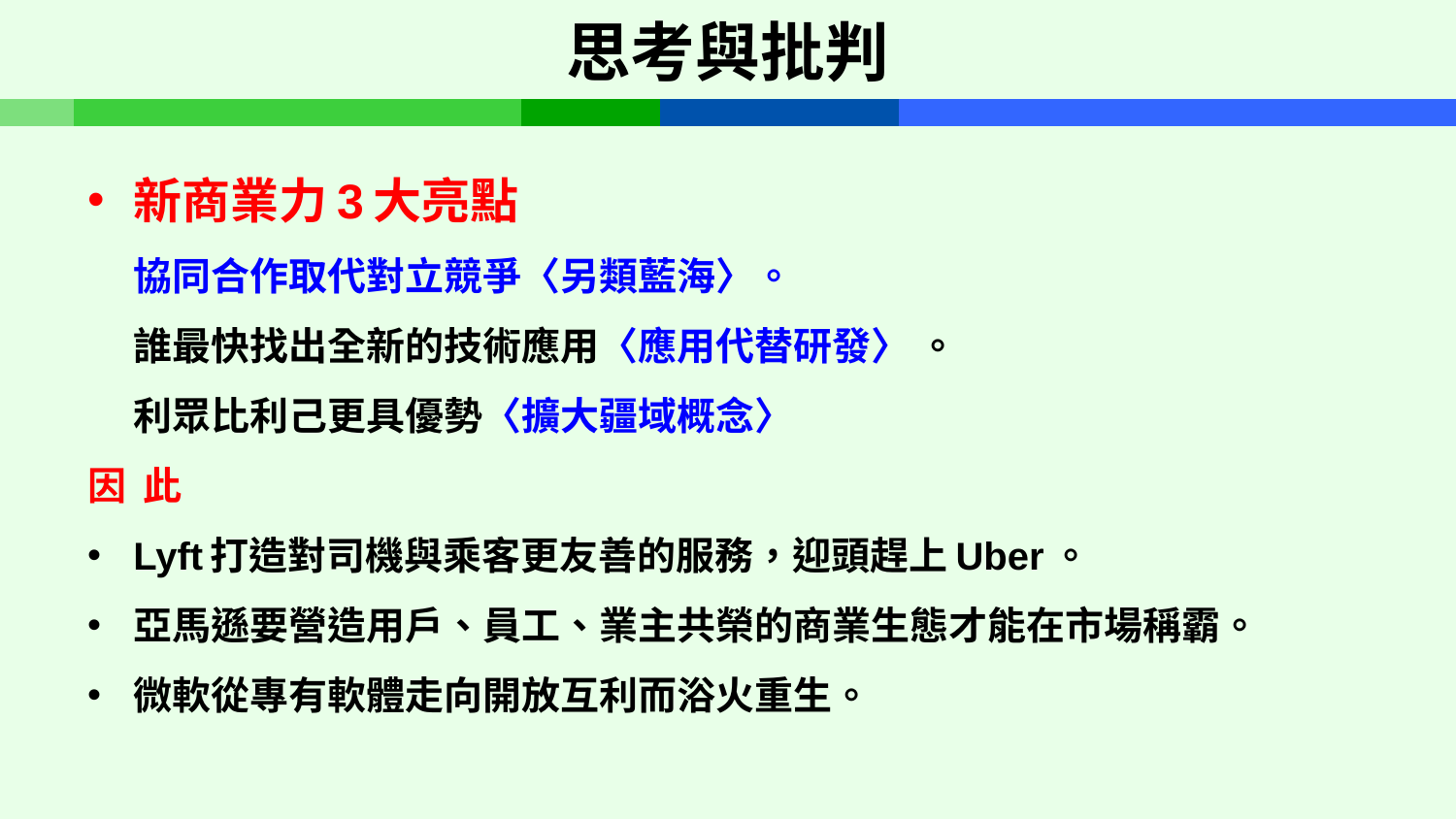

# 思考與批判
新商業力3大亮點
協同合作取代對立競爭〈另類藍海〉。
誰最快找出全新的技術應用〈應用代替研發〉 。
利眾比利己更具優勢〈擴大疆域概念〉
因  此
Lyft打造對司機與乘客更友善的服務，迎頭趕上Uber。
亞馬遜要營造用戶、員工、業主共榮的商業生態才能在市場稱霸。
微軟從專有軟體走向開放互利而浴火重生。